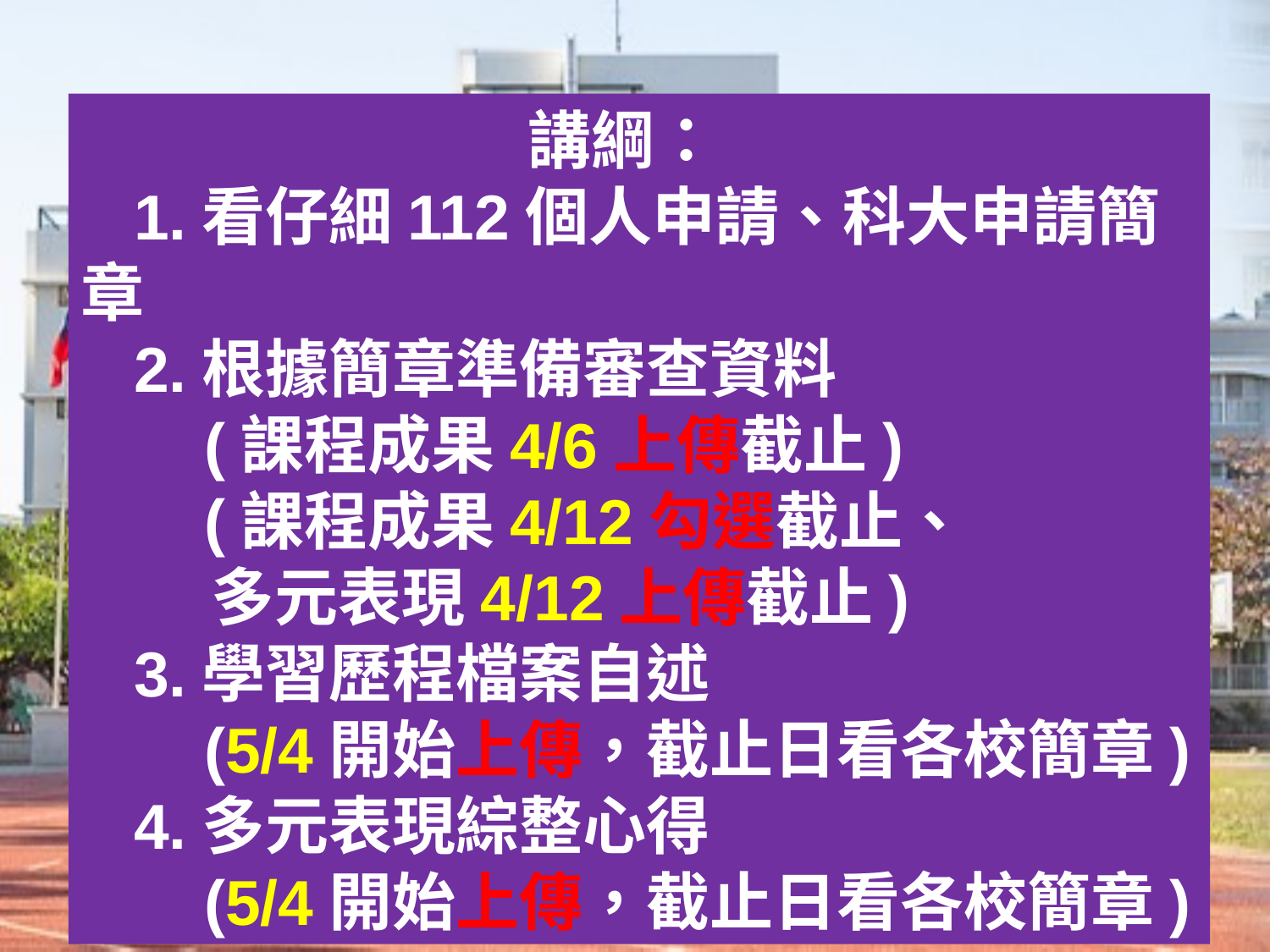

講綱：
   1.看仔細112個人申請、科大申請簡章
   2.根據簡章準備審查資料
       (課程成果4/6上傳截止)
       (課程成果4/12勾選截止、
        多元表現4/12上傳截止)
   3.學習歷程檔案自述
       (5/4開始上傳，截止日看各校簡章)
   4.多元表現綜整心得
       (5/4開始上傳，截止日看各校簡章)